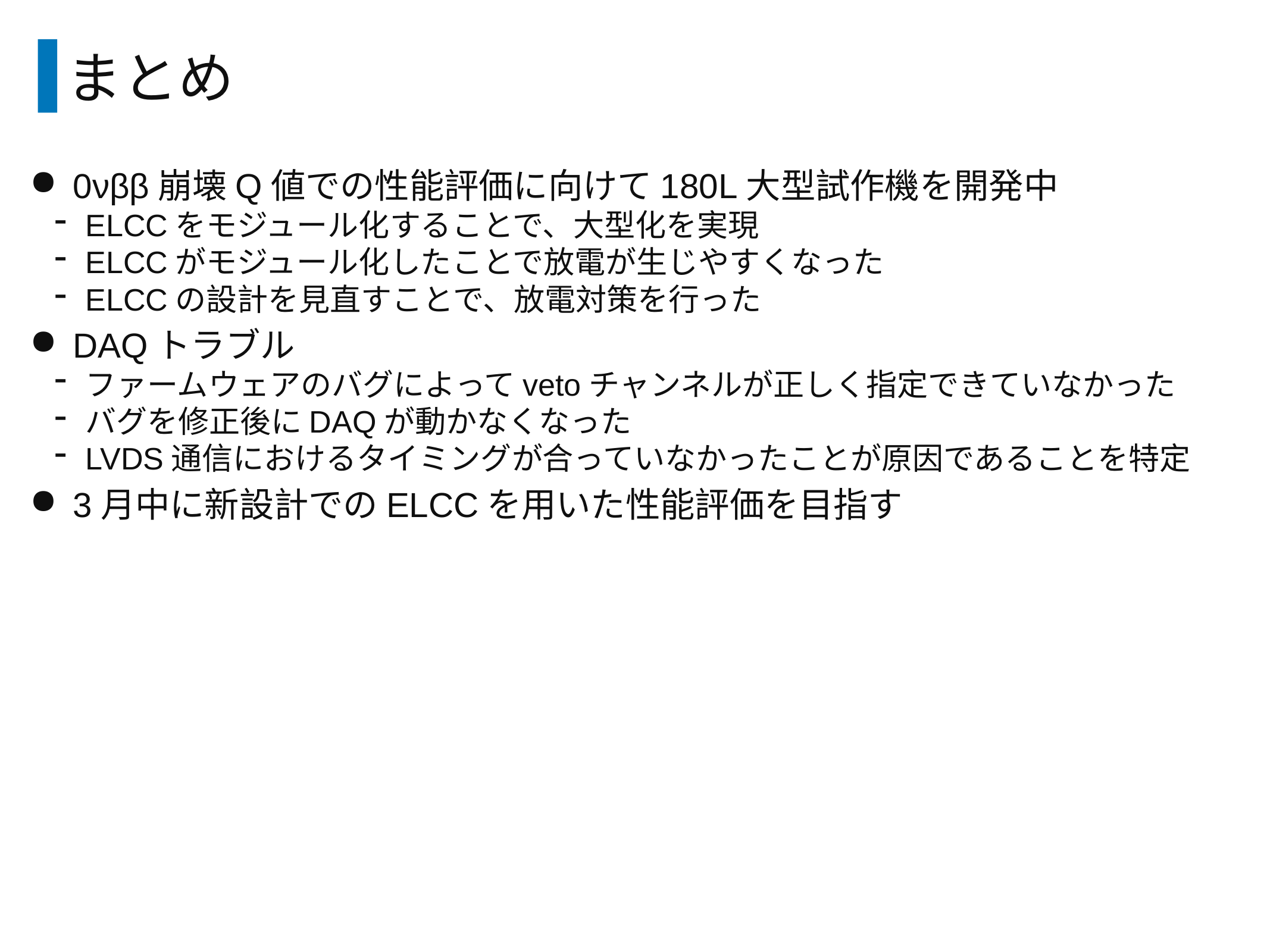

12
# まとめ
0νββ崩壊Q値での性能評価に向けて180L大型試作機を開発中
ELCCをモジュール化することで、大型化を実現
ELCCがモジュール化したことで放電が生じやすくなった
ELCCの設計を見直すことで、放電対策を行った
DAQトラブル
ファームウェアのバグによってvetoチャンネルが正しく指定できていなかった
バグを修正後にDAQが動かなくなった
LVDS通信におけるタイミングが合っていなかったことが原因であることを特定
3月中に新設計でのELCCを用いた性能評価を目指す